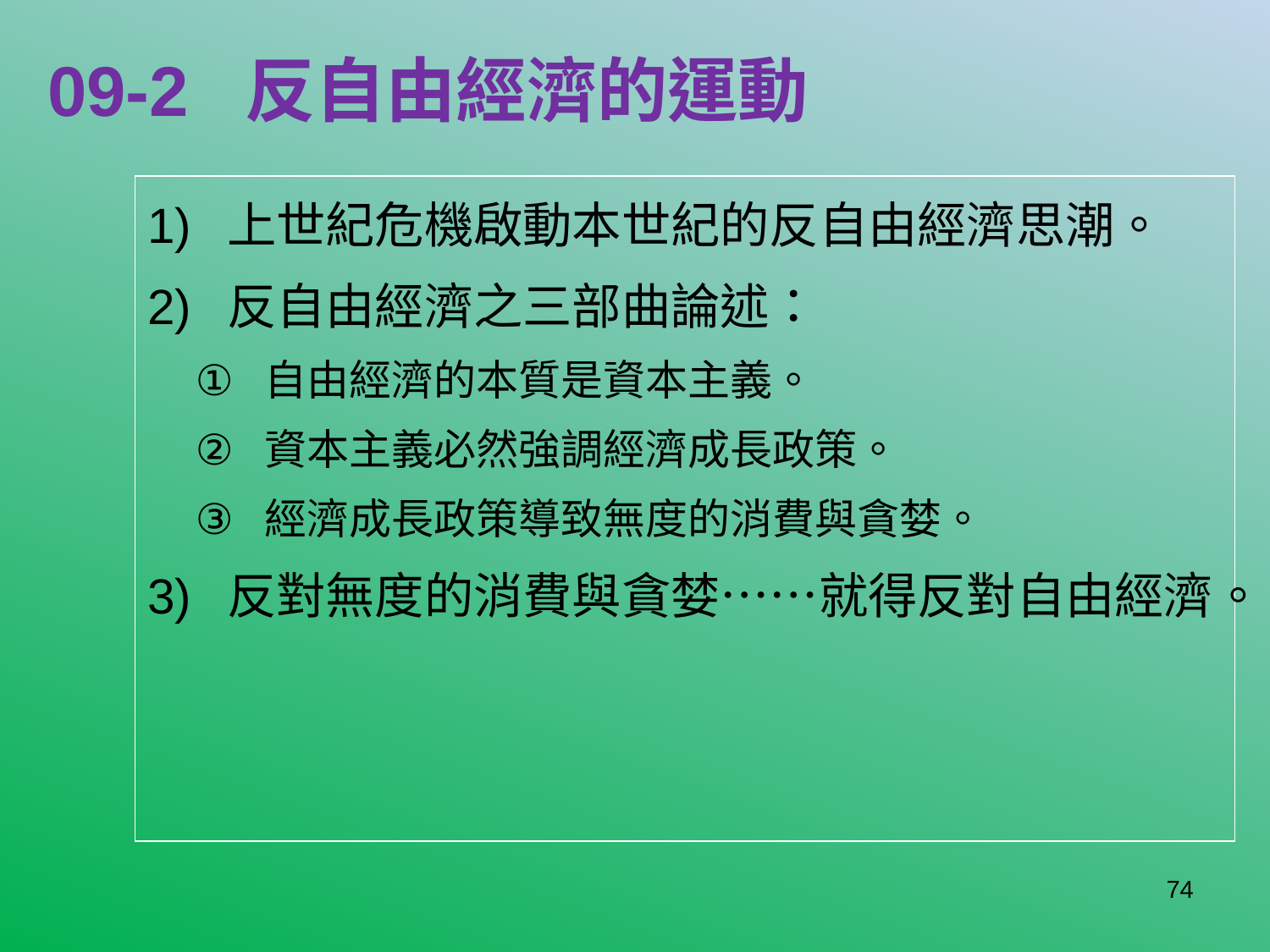

# 09-2  反自由經濟的運動
上世紀危機啟動本世紀的反自由經濟思潮。
反自由經濟之三部曲論述：
自由經濟的本質是資本主義。
資本主義必然強調經濟成長政策。
經濟成長政策導致無度的消費與貪婪。
反對無度的消費與貪婪……就得反對自由經濟。
74